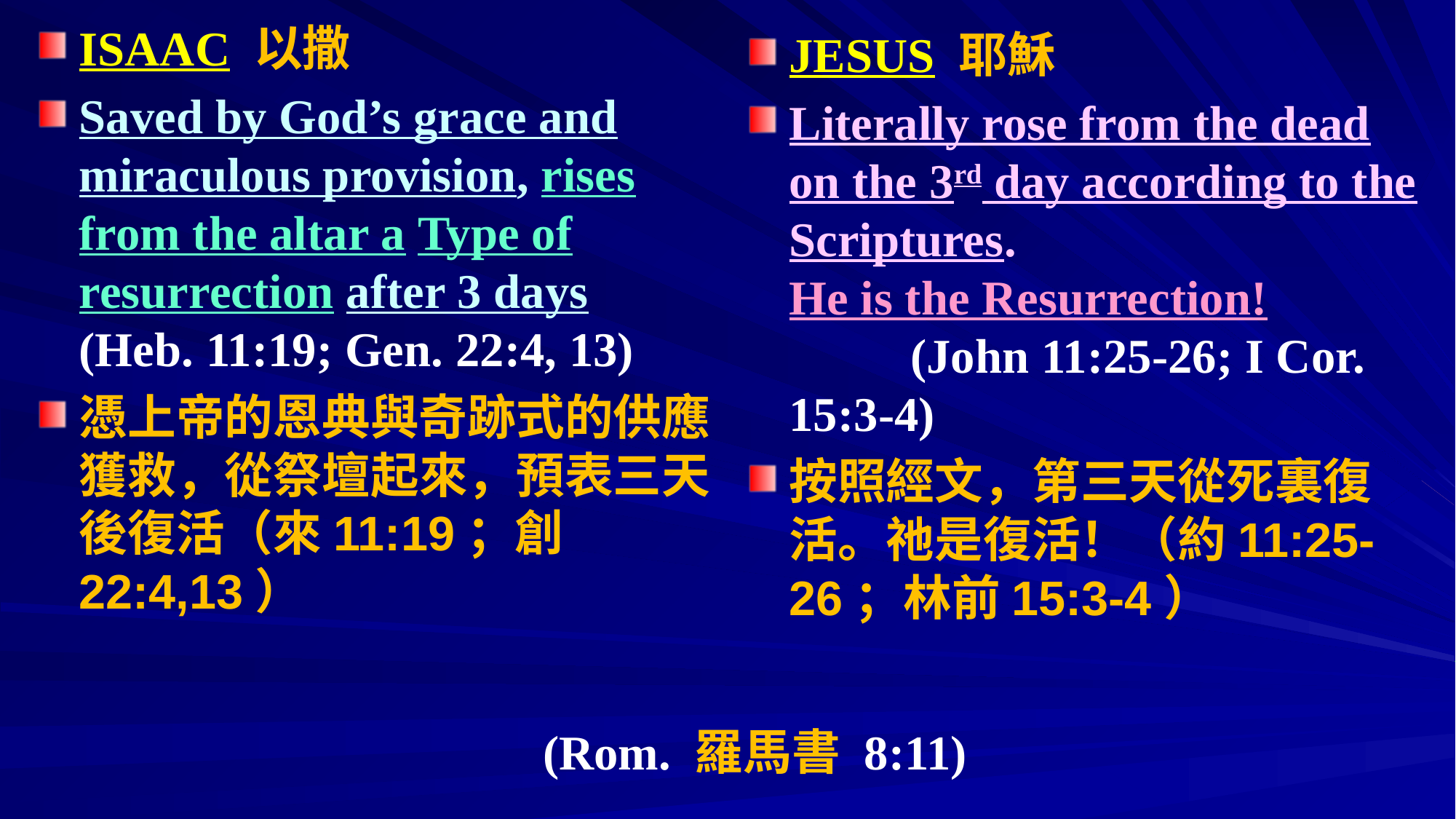

ISAAC 以撒
Saved by God’s grace and miraculous provision, rises from the altar a Type of resurrection after 3 days   (Heb. 11:19; Gen. 22:4, 13)
憑上帝的恩典與奇跡式的供應獲救，從祭壇起來，預表三天後復活（來11:19；創22:4,13）

JESUS 耶穌
Literally rose from the dead on the 3rd day according to the Scriptures.                              He is the Resurrection!		 (John 11:25-26; I Cor. 15:3-4)
按照經文，第三天從死裏復活。祂是復活！（約11:25-26；林前15:3-4）

# (Rom. 羅馬書 8:11)